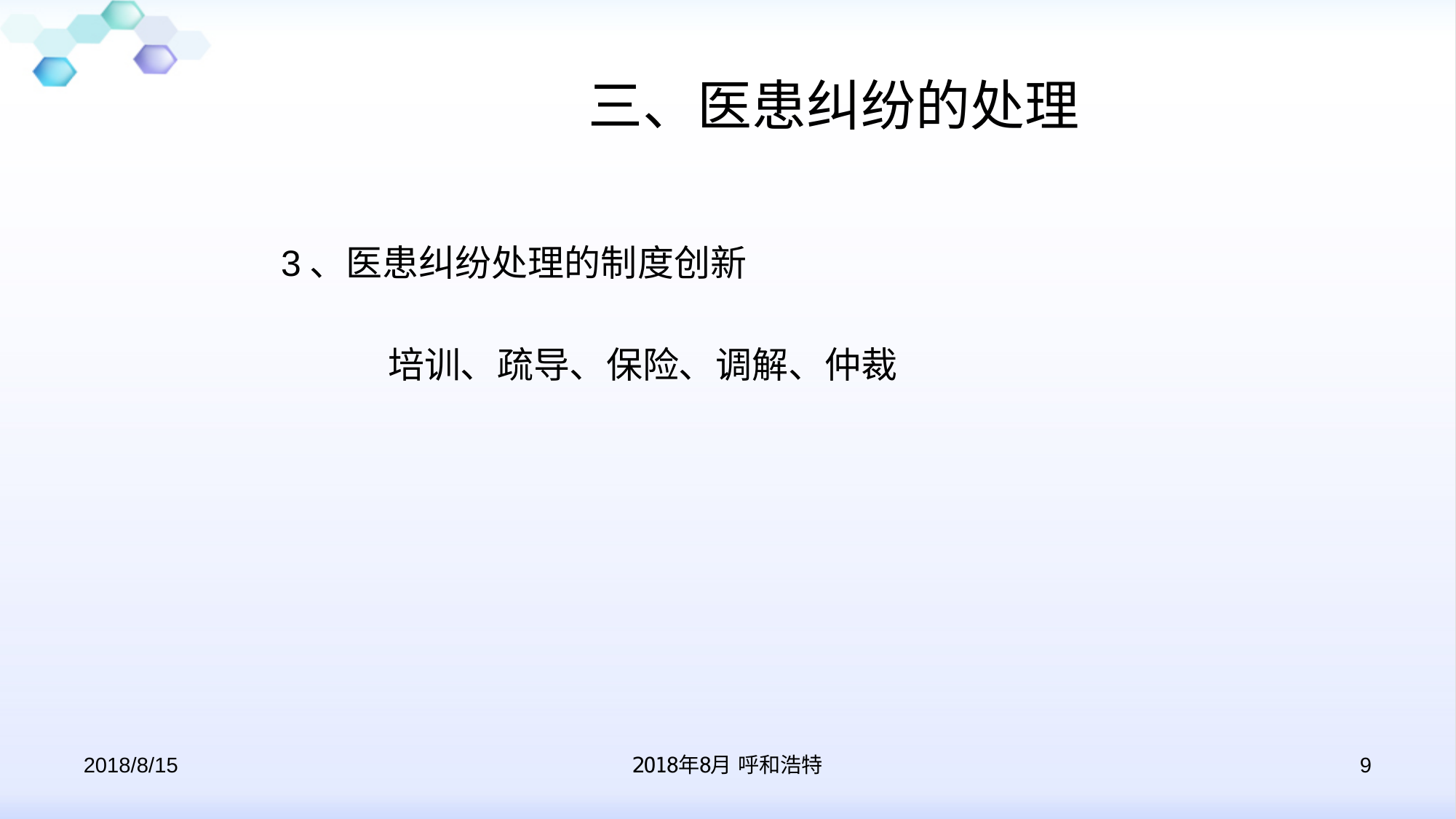

# 三、医患纠纷的处理

3、医患纠纷处理的制度创新

            培训、疏导、保险、调解、仲裁
2018/8/15
2018年8月 呼和浩特
9